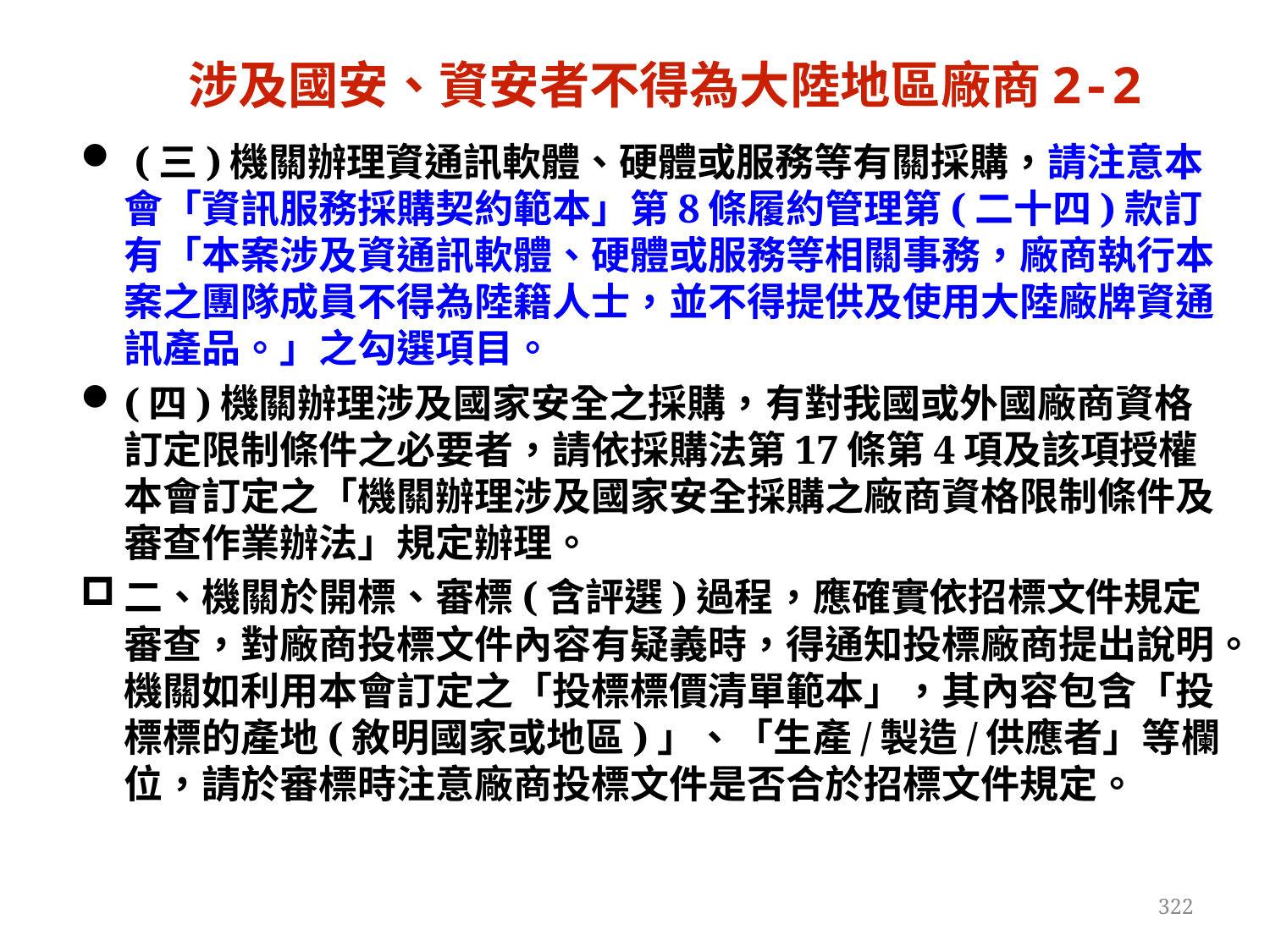

涉及國安、資安者不得為大陸地區廠商2-2
 (三)機關辦理資通訊軟體、硬體或服務等有關採購，請注意本會「資訊服務採購契約範本」第8條履約管理第(二十四)款訂有「本案涉及資通訊軟體、硬體或服務等相關事務，廠商執行本案之團隊成員不得為陸籍人士，並不得提供及使用大陸廠牌資通訊產品。」之勾選項目。
(四)機關辦理涉及國家安全之採購，有對我國或外國廠商資格訂定限制條件之必要者，請依採購法第17條第4項及該項授權本會訂定之「機關辦理涉及國家安全採購之廠商資格限制條件及審查作業辦法」規定辦理。
二、機關於開標、審標(含評選)過程，應確實依招標文件規定審查，對廠商投標文件內容有疑義時，得通知投標廠商提出說明。機關如利用本會訂定之「投標標價清單範本」，其內容包含「投標標的產地(敘明國家或地區)」、「生產/製造/供應者」等欄位，請於審標時注意廠商投標文件是否合於招標文件規定。
322